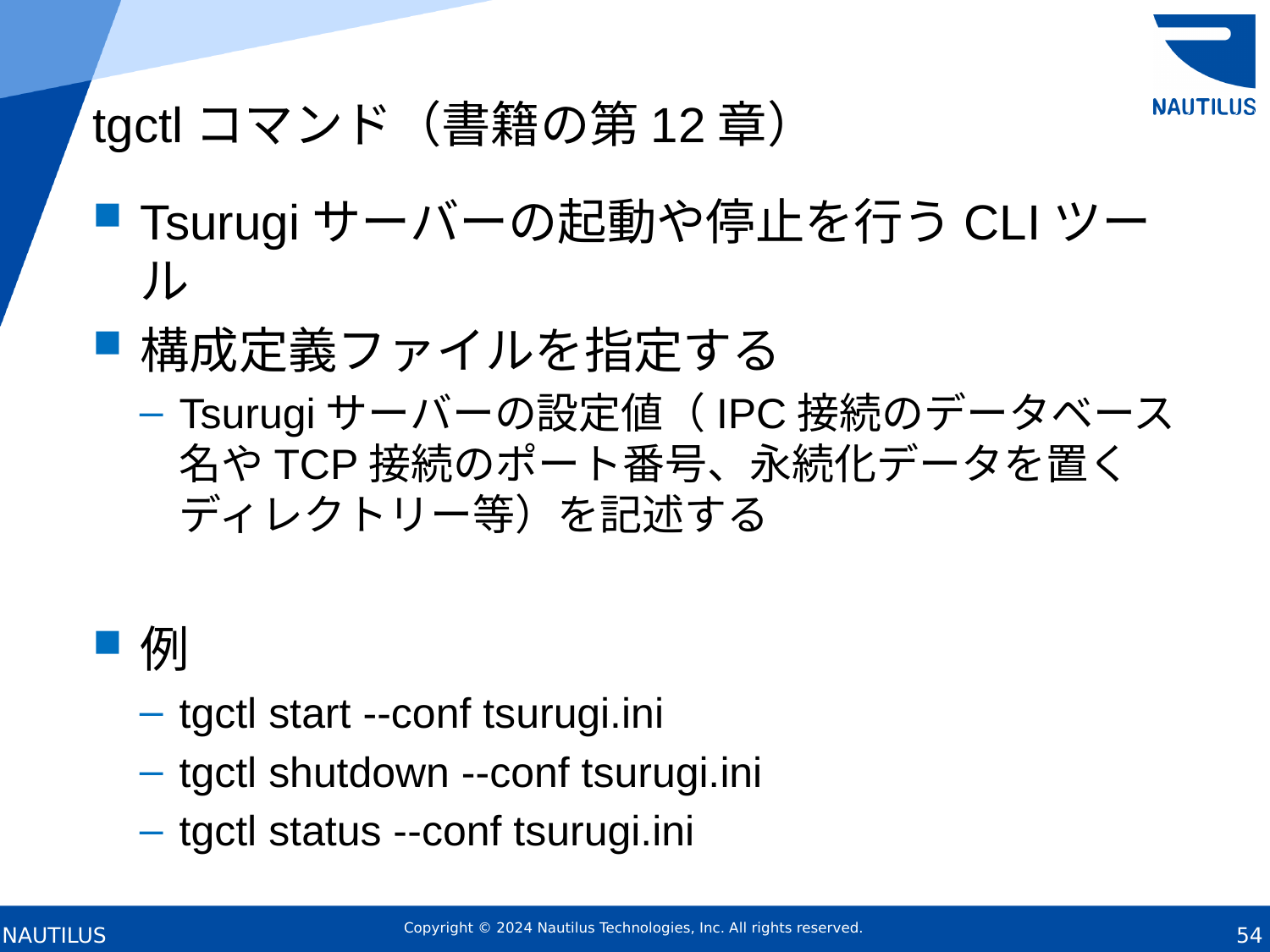

# tgctlコマンド（書籍の第12章）
Tsurugiサーバーの起動や停止を行うCLIツール
構成定義ファイルを指定する
Tsurugiサーバーの設定値（IPC接続のデータベース名やTCP接続のポート番号、永続化データを置くディレクトリー等）を記述する

例
tgctl start --conf tsurugi.ini
tgctl shutdown --conf tsurugi.ini
tgctl status --conf tsurugi.ini